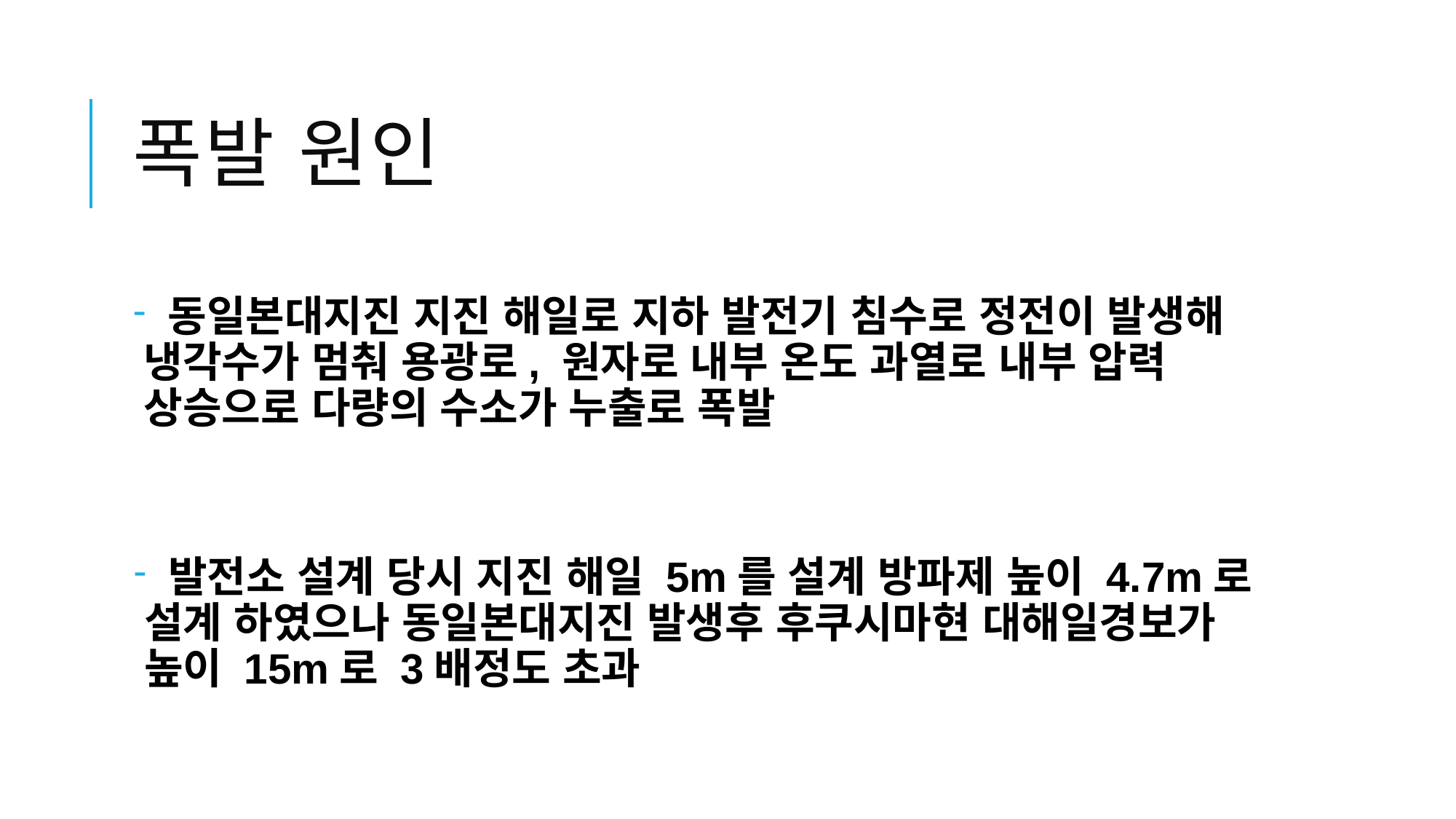

# 폭발 원인
 동일본대지진 지진 해일로 지하 발전기 침수로 정전이 발생해 냉각수가 멈춰 용광로, 원자로 내부 온도 과열로 내부 압력 상승으로 다량의 수소가 누출로 폭발

 발전소 설계 당시 지진 해일 5m를 설계 방파제 높이 4.7m로 설계 하였으나 동일본대지진 발생후 후쿠시마현 대해일경보가 높이 15m로 3배정도 초과